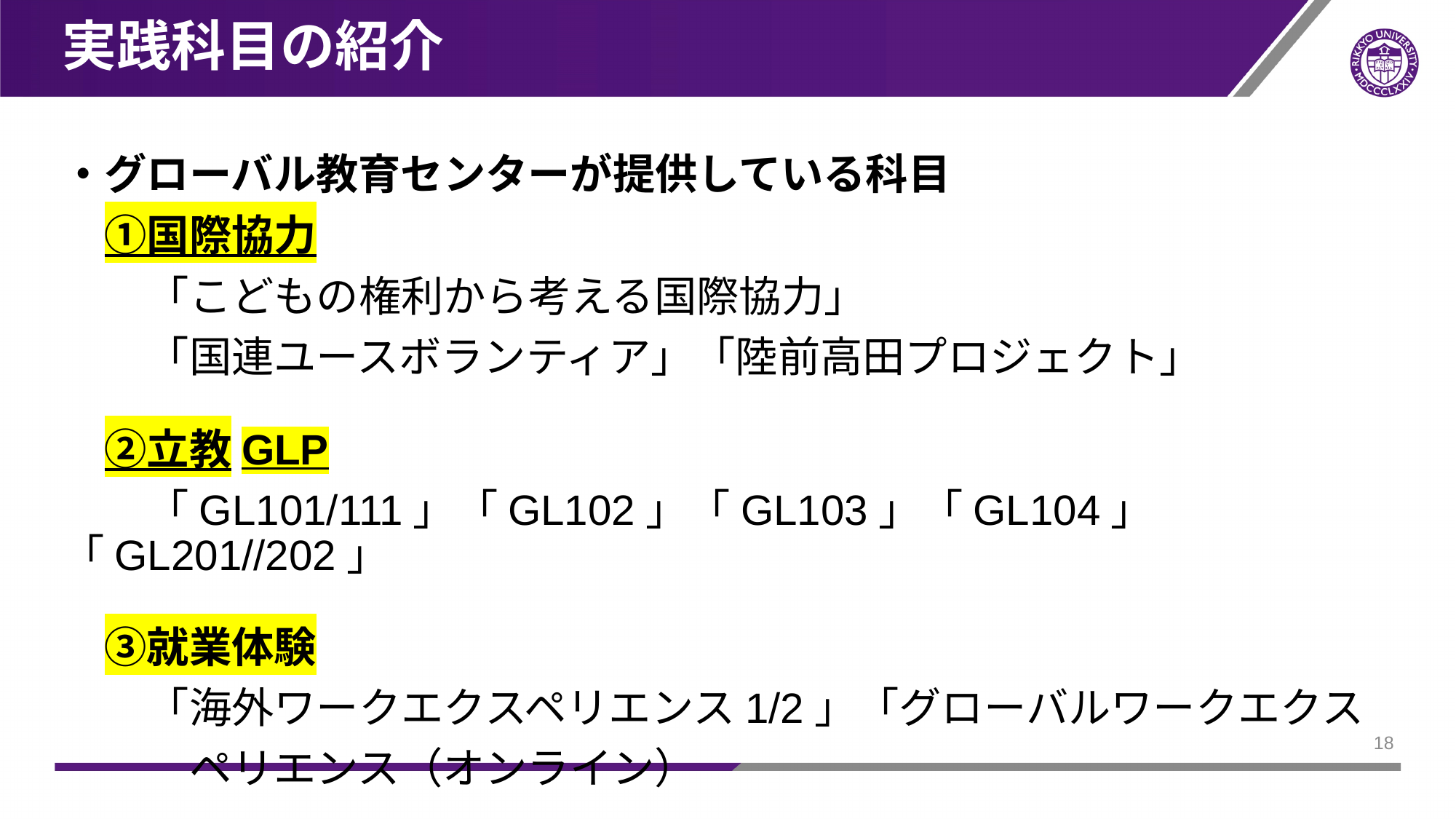

# 実践科目の紹介
・グローバル教育センターが提供している科目
　①国際協力
　　「こどもの権利から考える国際協力」
　　「国連ユースボランティア」「陸前高田プロジェクト」
　②立教GLP
　　「GL101/111」「GL102」「GL103」「GL104」「GL201//202」
　③就業体験
　　「海外ワークエクスペリエンス1/2」「グローバルワークエクス
　　　ペリエンス（オンライン）
18